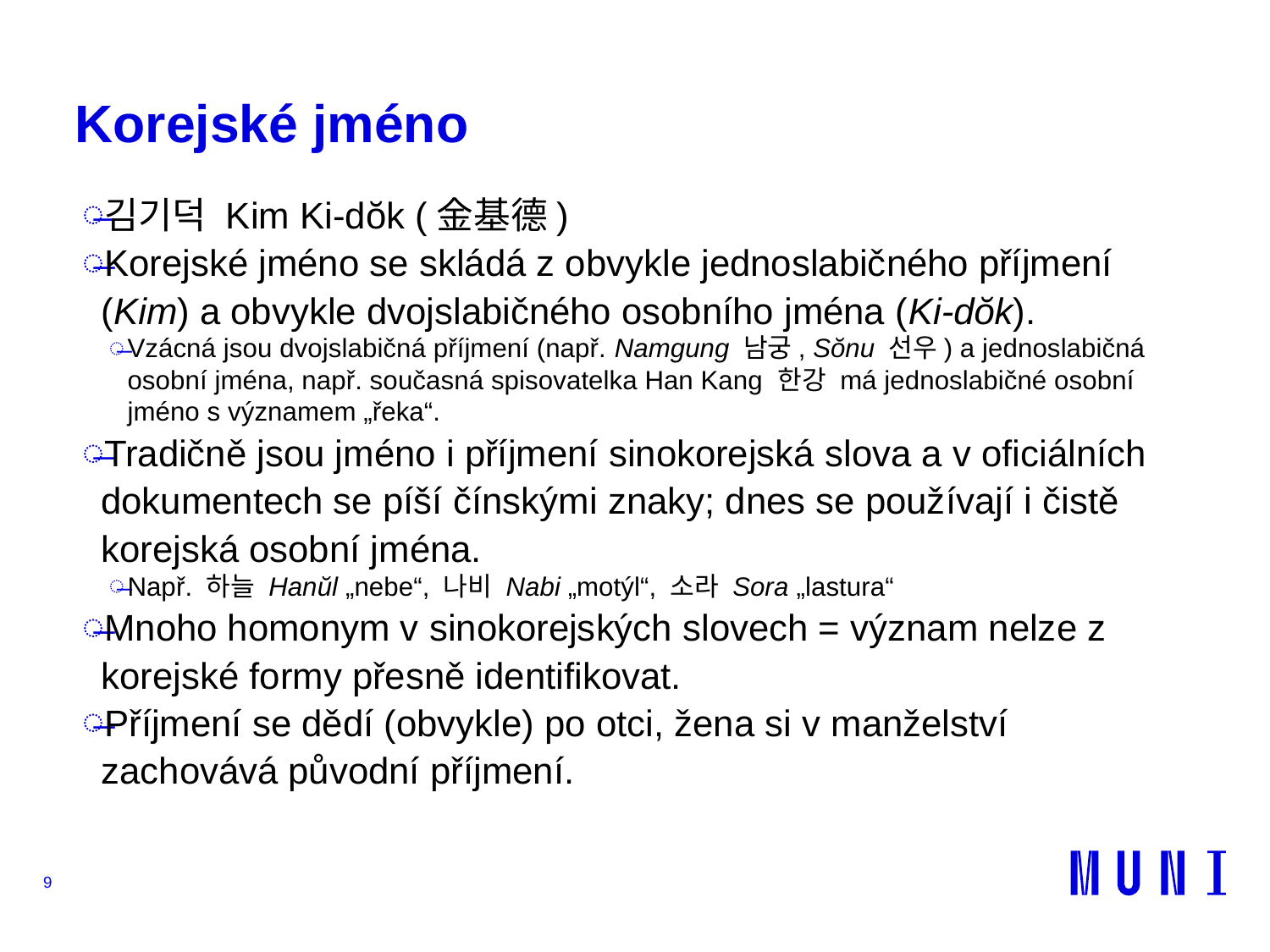

# Korejské jméno
김기덕 Kim Ki-dŏk (金基德)
Korejské jméno se skládá z obvykle jednoslabičného příjmení (Kim) a obvykle dvojslabičného osobního jména (Ki-dŏk).
Vzácná jsou dvojslabičná příjmení (např. Namgung 남궁, Sŏnu 선우) a jednoslabičná osobní jména, např. současná spisovatelka Han Kang 한강 má jednoslabičné osobní jméno s významem „řeka“.
Tradičně jsou jméno i příjmení sinokorejská slova a v oficiálních dokumentech se píší čínskými znaky; dnes se používají i čistě korejská osobní jména.
Např. 하늘 Hanŭl „nebe“, 나비 Nabi „motýl“, 소라 Sora „lastura“
Mnoho homonym v sinokorejských slovech = význam nelze z korejské formy přesně identifikovat.
Příjmení se dědí (obvykle) po otci, žena si v manželství zachovává původní příjmení.
9